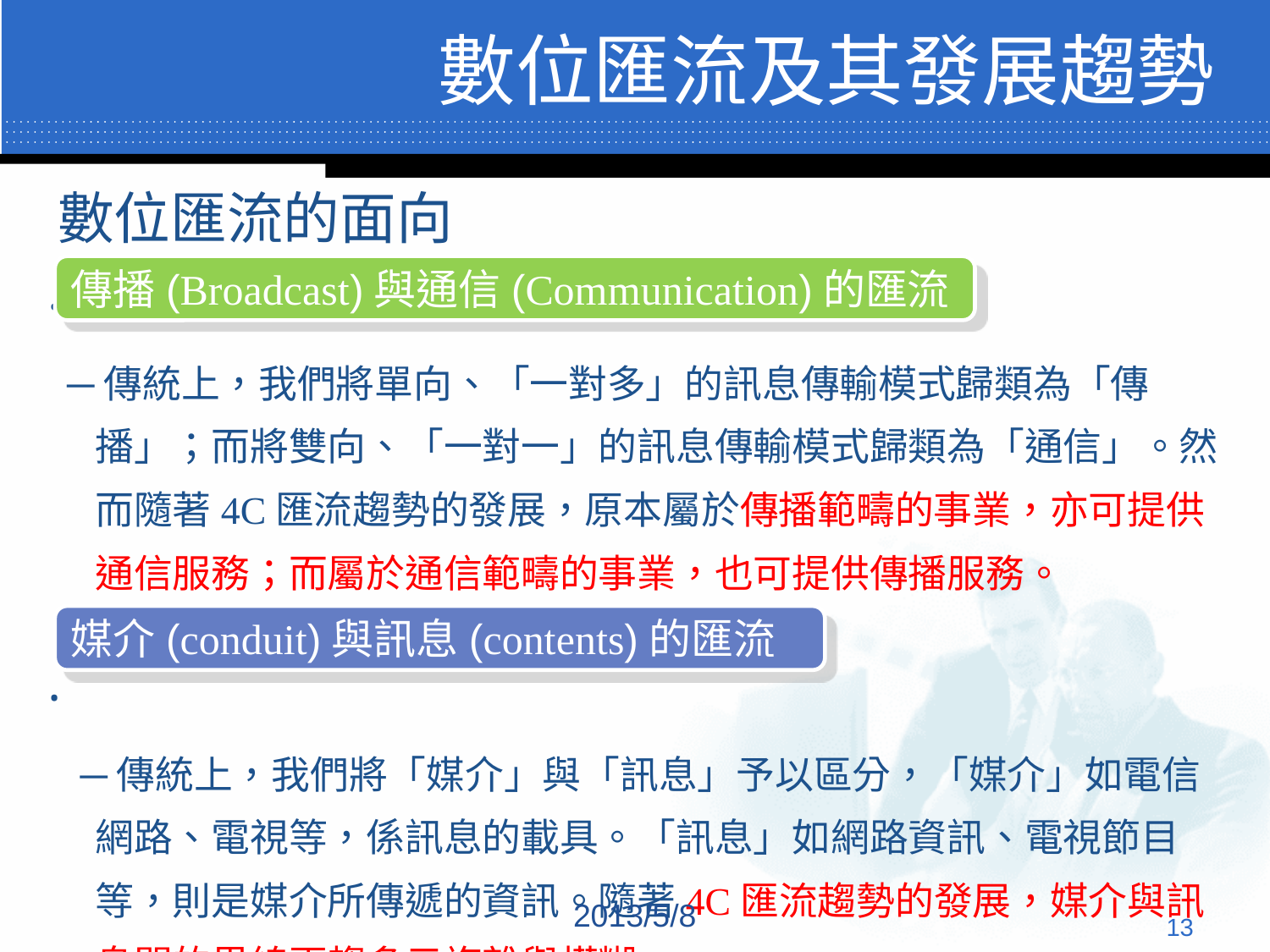

# 數位匯流及其發展趨勢
數位匯流的面向
傳播(Broadcast)與通信(Communication)的匯流
‧
  ─傳統上，我們將單向、「一對多」的訊息傳輸模式歸類為「傳播」；而將雙向、「一對一」的訊息傳輸模式歸類為「通信」。然而隨著4C匯流趨勢的發展，原本屬於傳播範疇的事業，亦可提供通信服務；而屬於通信範疇的事業，也可提供傳播服務。

‧
   ─傳統上，我們將「媒介」與「訊息」予以區分，「媒介」如電信網路、電視等，係訊息的載具。「訊息」如網路資訊、電視節目等，則是媒介所傳遞的資訊。隨著4C匯流趨勢的發展，媒介與訊息間的界線更趨多元複雜與模糊。
媒介(conduit)與訊息(contents)的匯流
2013/5/8
13